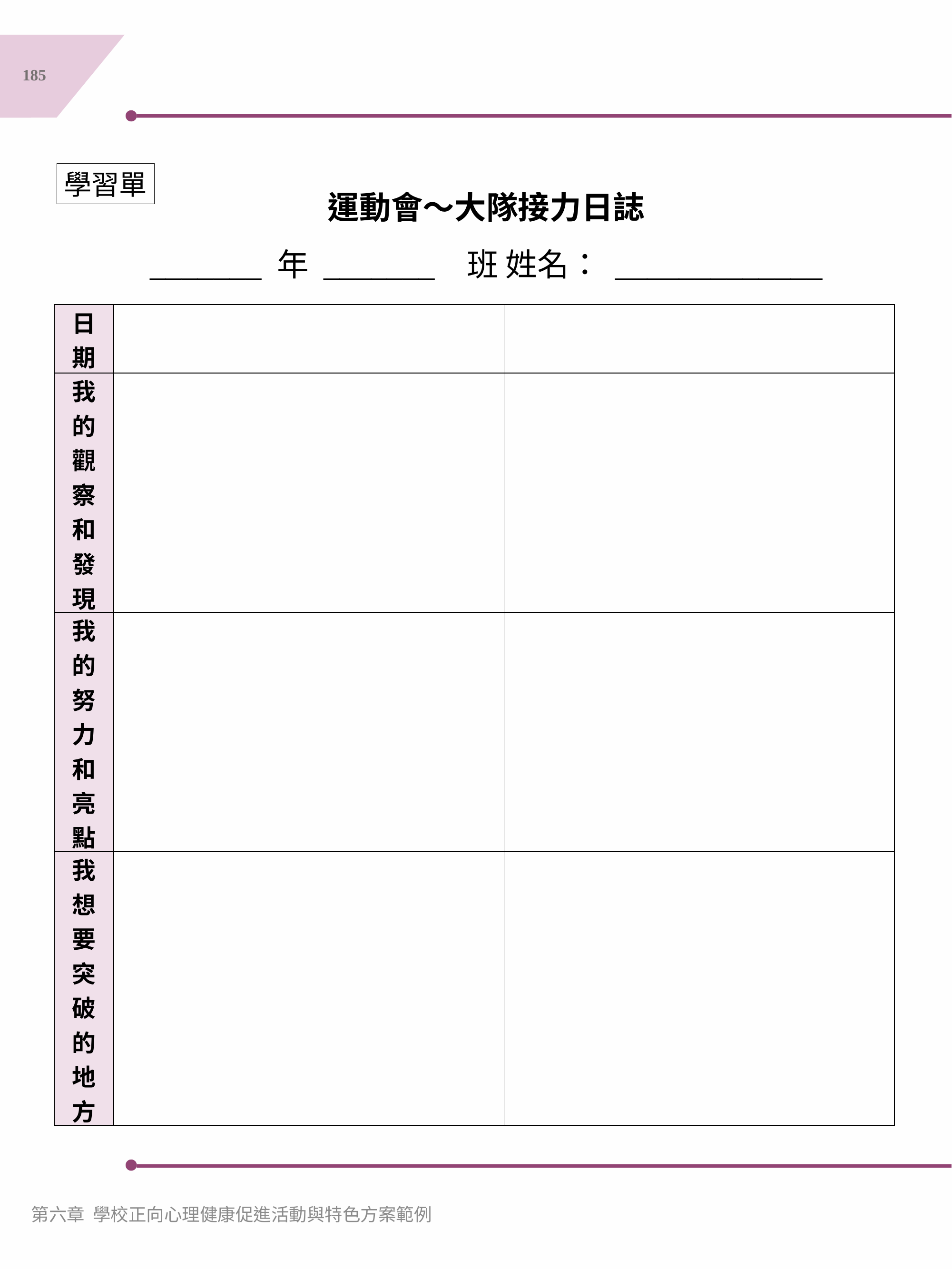

185
學習單
運動會～大隊接力日誌
_______ 年 _______   班 姓名： _____________
| 日 期 |  |  |
| --- | --- | --- |
| 我 的 觀 察 和 發 現 |  |  |
| 我 的 努 力 和 亮 點 |  |  |
| 我 想 要 突 破 的 地 方 |  |  |
第六章  學校正向心理健康促進活動與特色方案範例